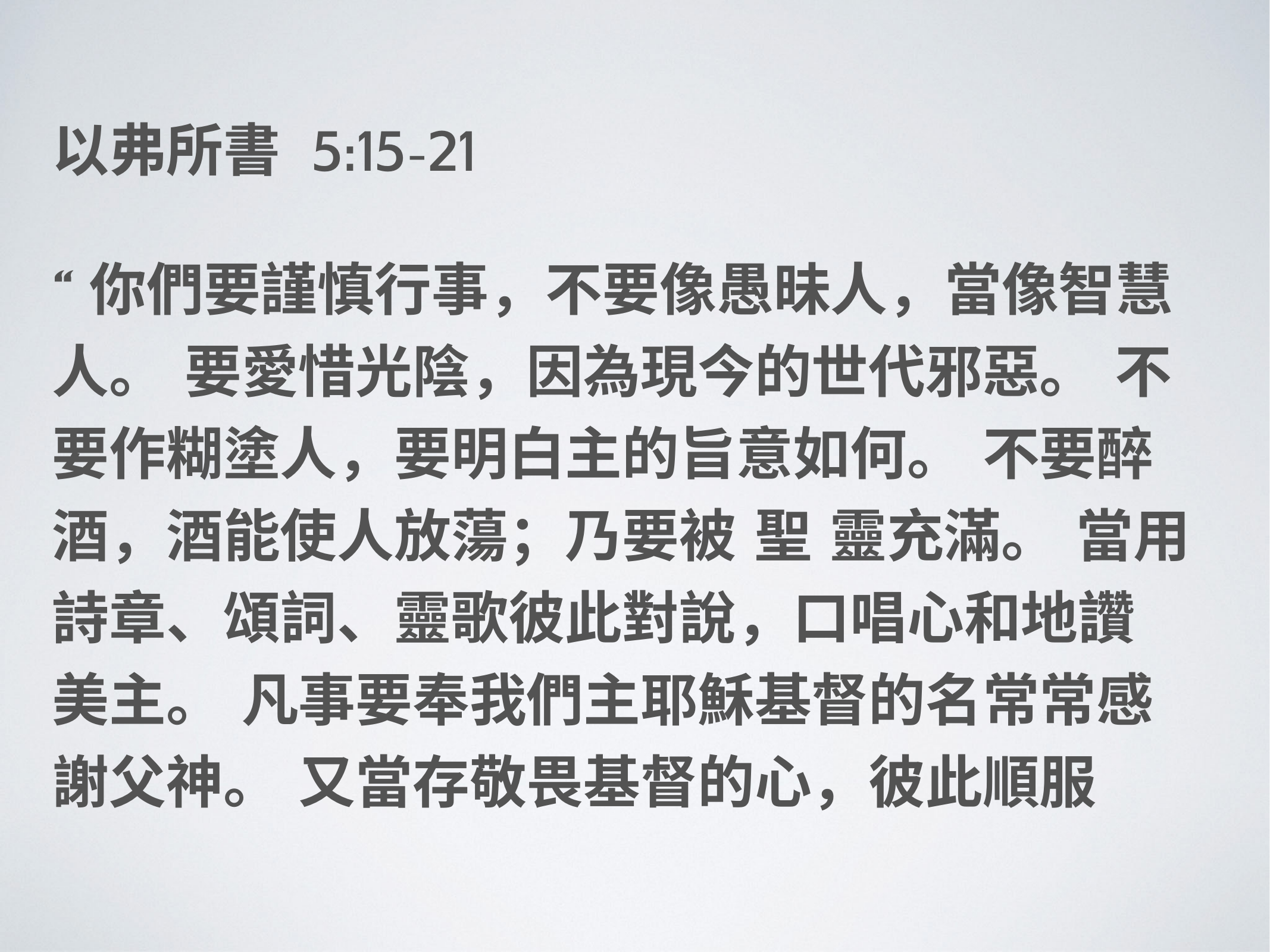

# 以弗所書 5:15-21
“你們要謹慎行事，不要像愚昧人，當像智慧人。 要愛惜光陰，因為現今的世代邪惡。 不要作糊塗人，要明白主的旨意如何。 不要醉酒，酒能使人放蕩；乃要被 聖 靈充滿。 當用詩章、頌詞、靈歌彼此對說，口唱心和地讚美主。 凡事要奉我們主耶穌基督的名常常感謝父神。 又當存敬畏基督的心，彼此順服